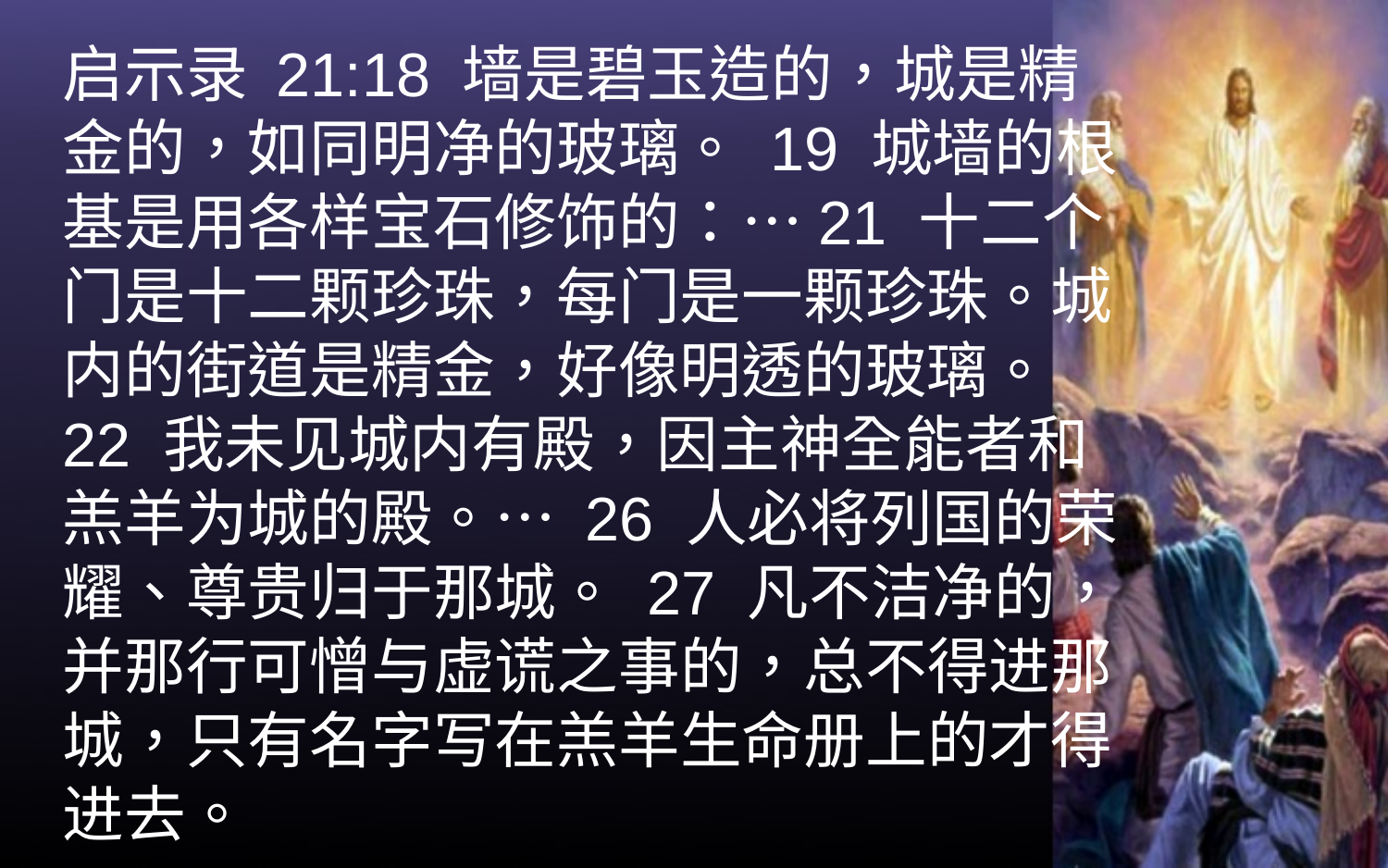

启示录 21:18 墙是碧玉造的，城是精金的，如同明净的玻璃。 19 城墙的根基是用各样宝石修饰的：…21 十二个门是十二颗珍珠，每门是一颗珍珠。城内的街道是精金，好像明透的玻璃。 22 我未见城内有殿，因主神全能者和羔羊为城的殿。… 26 人必将列国的荣耀、尊贵归于那城。 27 凡不洁净的，并那行可憎与虚谎之事的，总不得进那城，只有名字写在羔羊生命册上的才得进去。